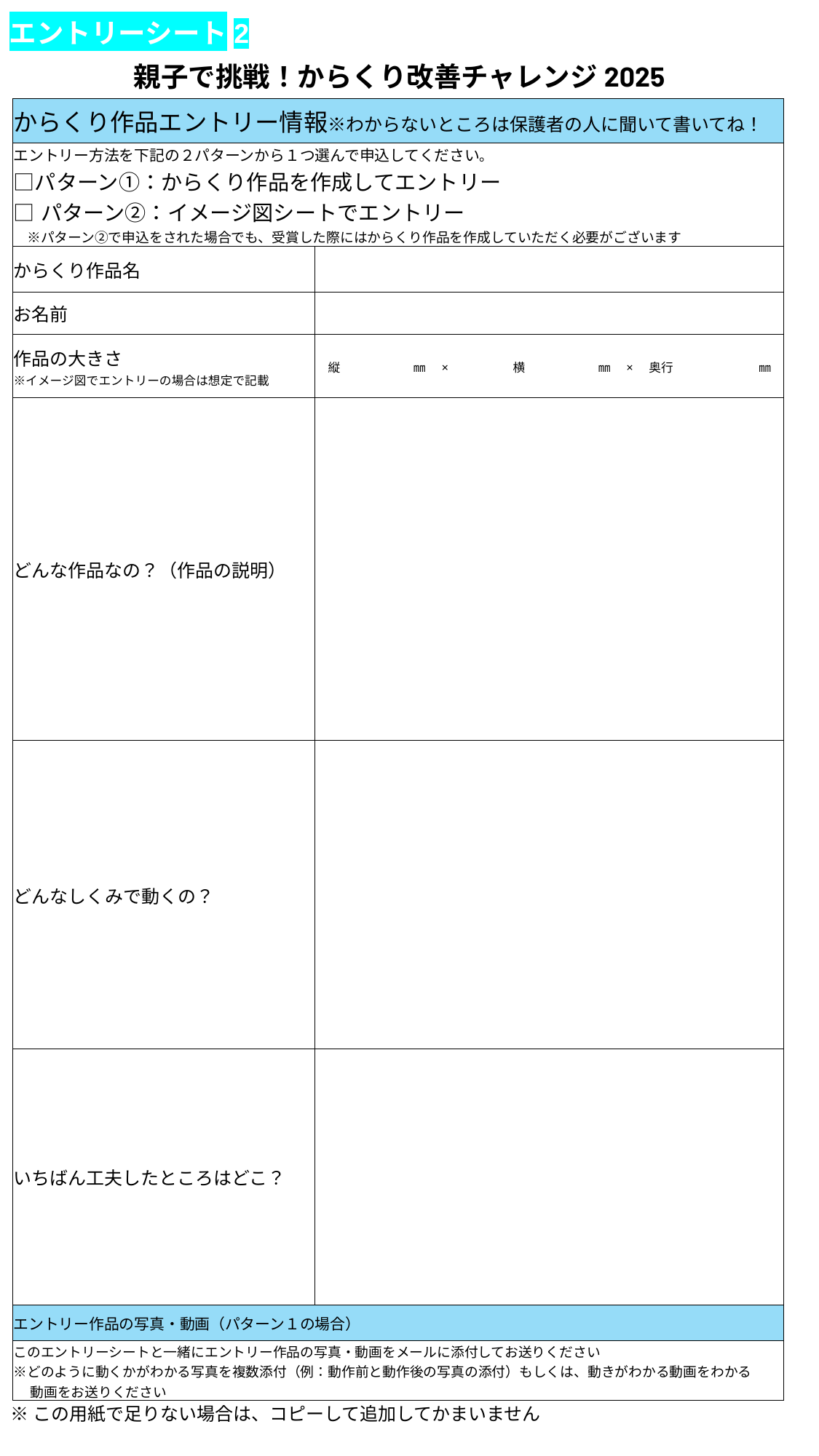

エントリーシート2
親子で挑戦！からくり改善チャレンジ2025
| からくり作品エントリー情報※わからないところは保護者の人に聞いて書いてね！ |  |  |  |
| --- | --- | --- | --- |
| エントリー方法を下記の２パターンから１つ選んで申込してください。 □パターン①：からくり作品を作成してエントリー □パターン②：イメージ図シートでエントリー 　※パターン②で申込をされた場合でも、受賞した際にはからくり作品を作成していただく必要がございます |  |  |  |
| からくり作品名 |  |  |  |
| お名前 |  |  |  |
| 作品の大きさ ※イメージ図でエントリーの場合は想定で記載 | 縦　　　　　　㎜　×　　　　　横　　　　　　㎜　×　奥行　　　　　　　㎜ |  |  |
| どんな作品なの？（作品の説明） |  |  |  |
| どんなしくみで動くの？ |  |  |  |
| いちばん工夫したところはどこ？ |  |  |  |
| エントリー作品の写真・動画（パターン１の場合） |  |  |  |
| このエントリーシートと一緒にエントリー作品の写真・動画をメールに添付してお送りください ※どのように動くかがわかる写真を複数添付（例：動作前と動作後の写真の添付）もしくは、動きがわかる動画をわかる 　 動画をお送りください |  |  |  |
※この用紙で足りない場合は、コピーして追加してかまいません